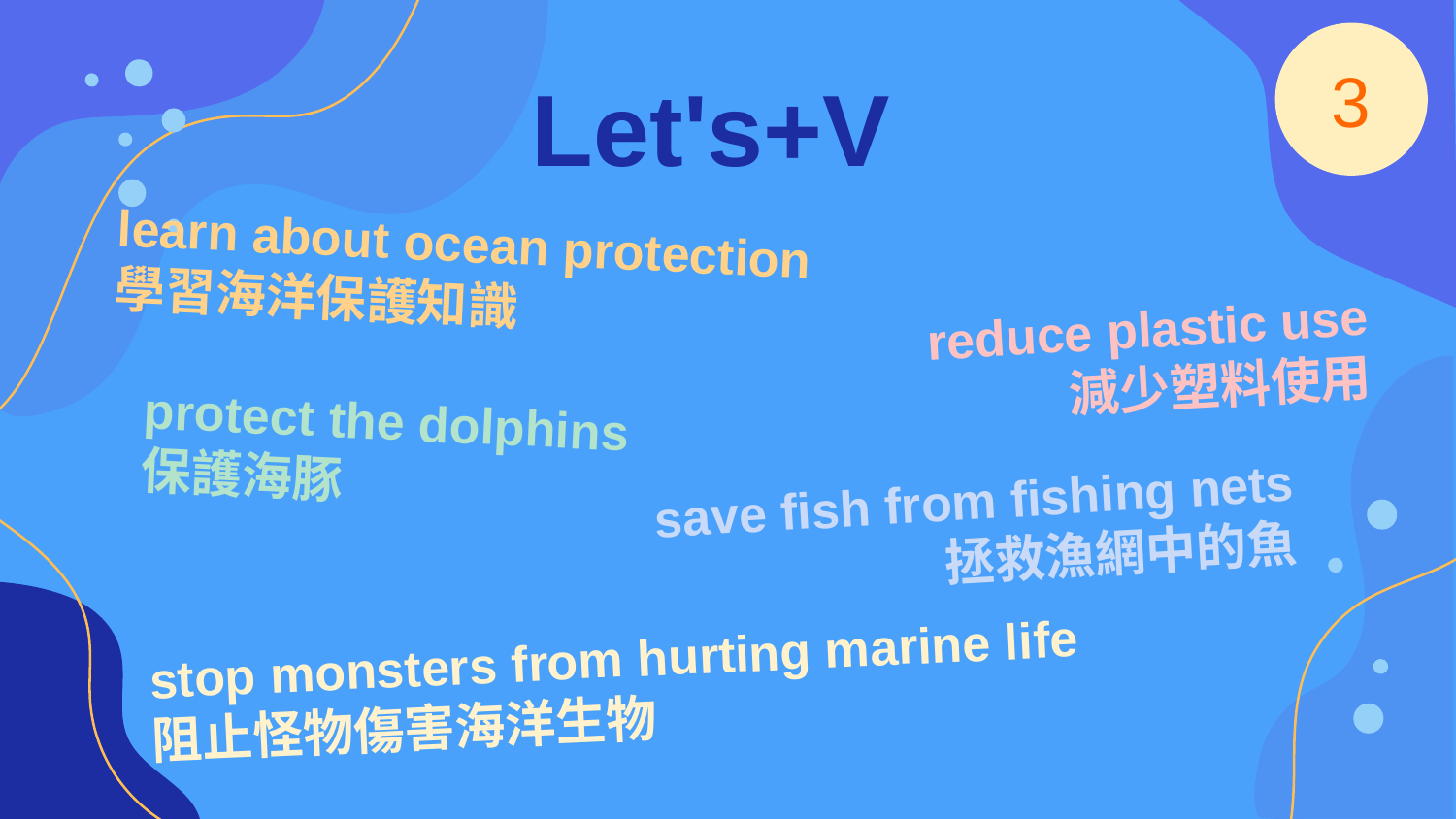

3
Let's+V
learn about ocean protection
學習海洋保護知識
reduce plastic use
減少塑料使用
protect the dolphins
保護海豚
save fish from fishing nets
拯救漁網中的魚
stop monsters from hurting marine life
阻止怪物傷害海洋生物